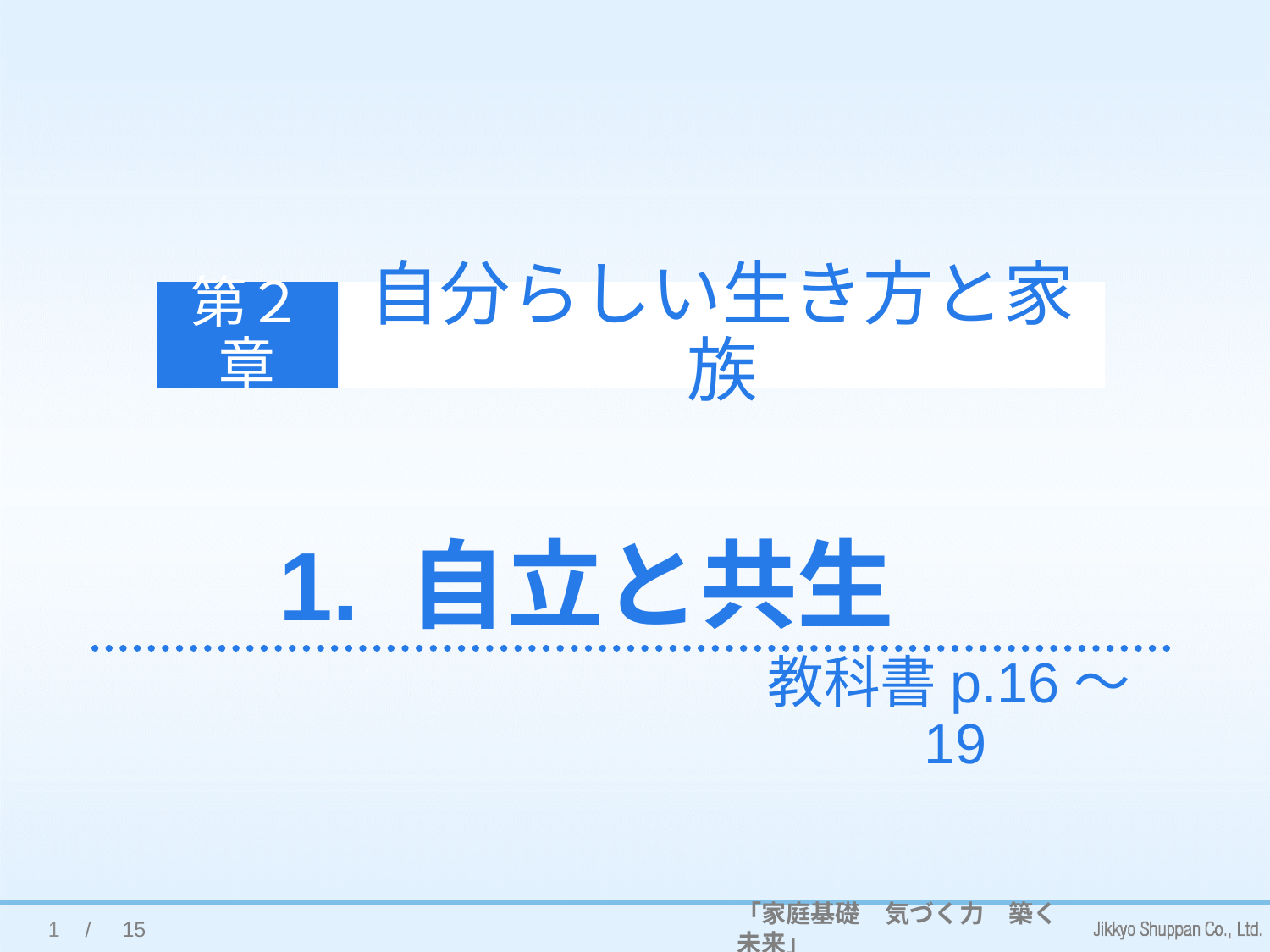

第２章
自分らしい生き方と家族
# 1. 自立と共生
教科書p.16～19
1